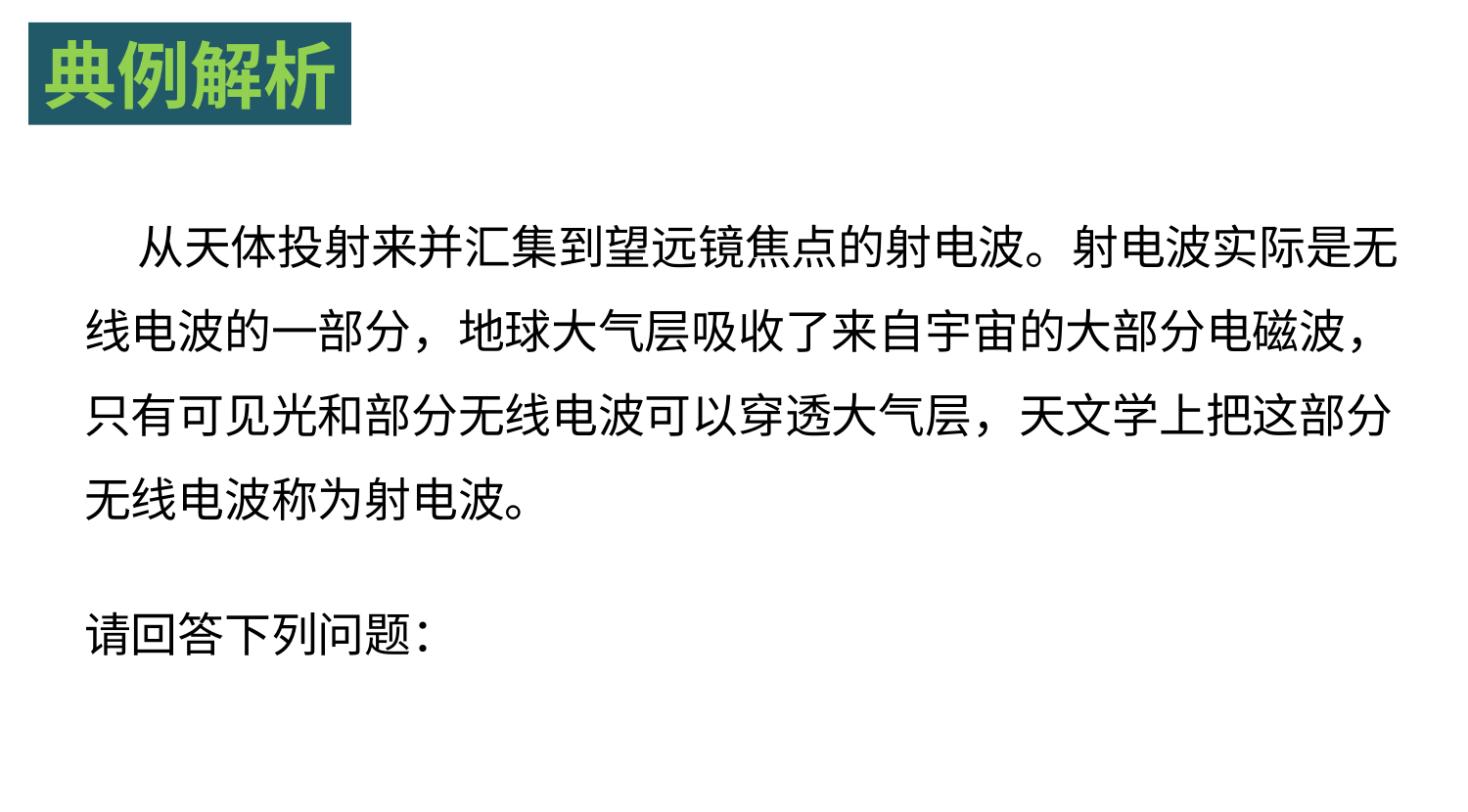

典例解析
    从天体投射来并汇集到望远镜焦点的射电波。射电波实际是无线电波的一部分，地球大气层吸收了来自宇宙的大部分电磁波，
只有可见光和部分无线电波可以穿透大气层，天文学上把这部分无线电波称为射电波。

请回答下列问题：